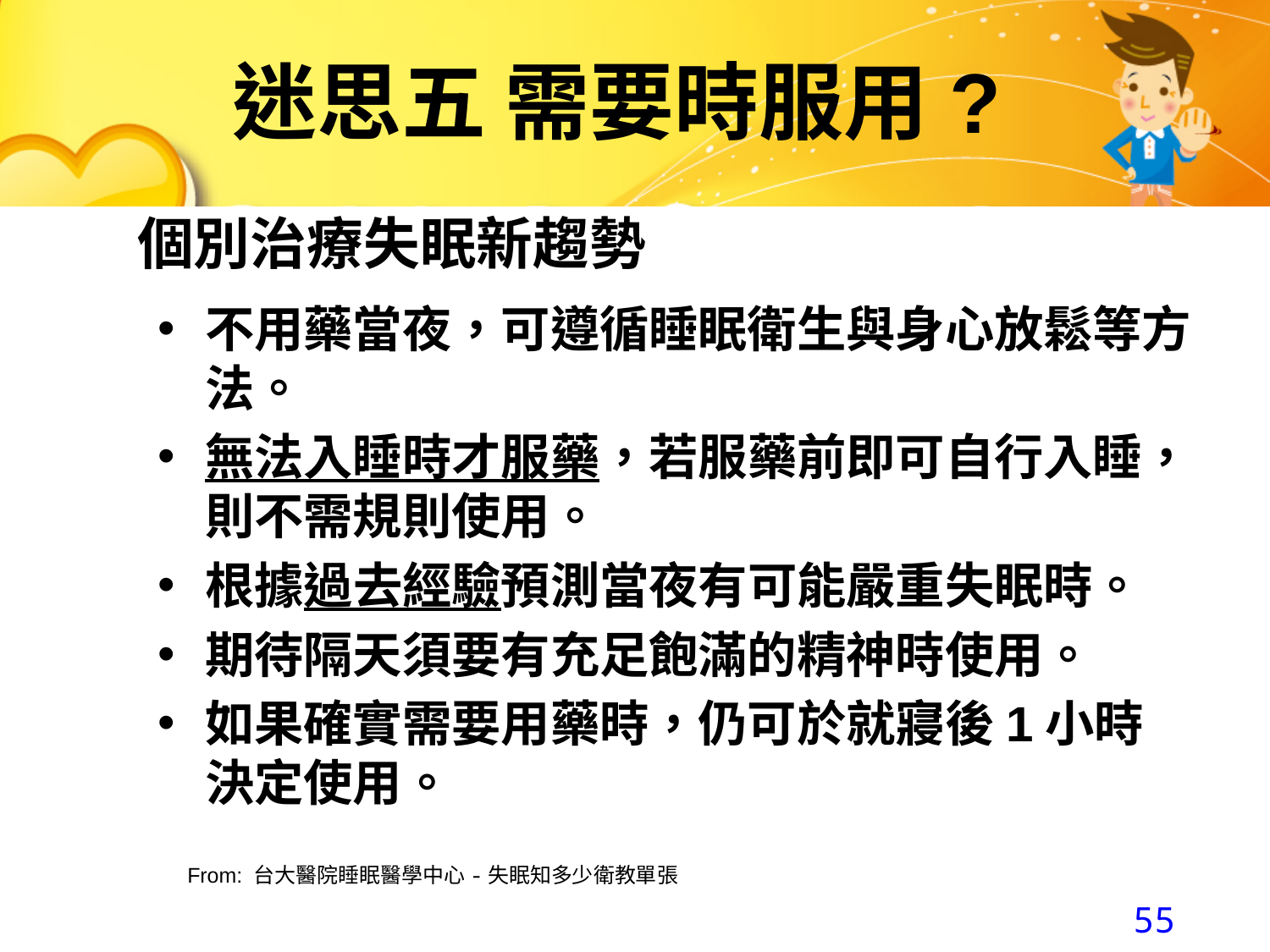

迷思五 需要時服用?
個別治療失眠新趨勢
不用藥當夜，可遵循睡眠衛生與身心放鬆等方法。
無法入睡時才服藥，若服藥前即可自行入睡，則不需規則使用。
根據過去經驗預測當夜有可能嚴重失眠時。
期待隔天須要有充足飽滿的精神時使用。
如果確實需要用藥時，仍可於就寢後1小時決定使用。

From: 台大醫院睡眠醫學中心-失眠知多少衛教單張
55